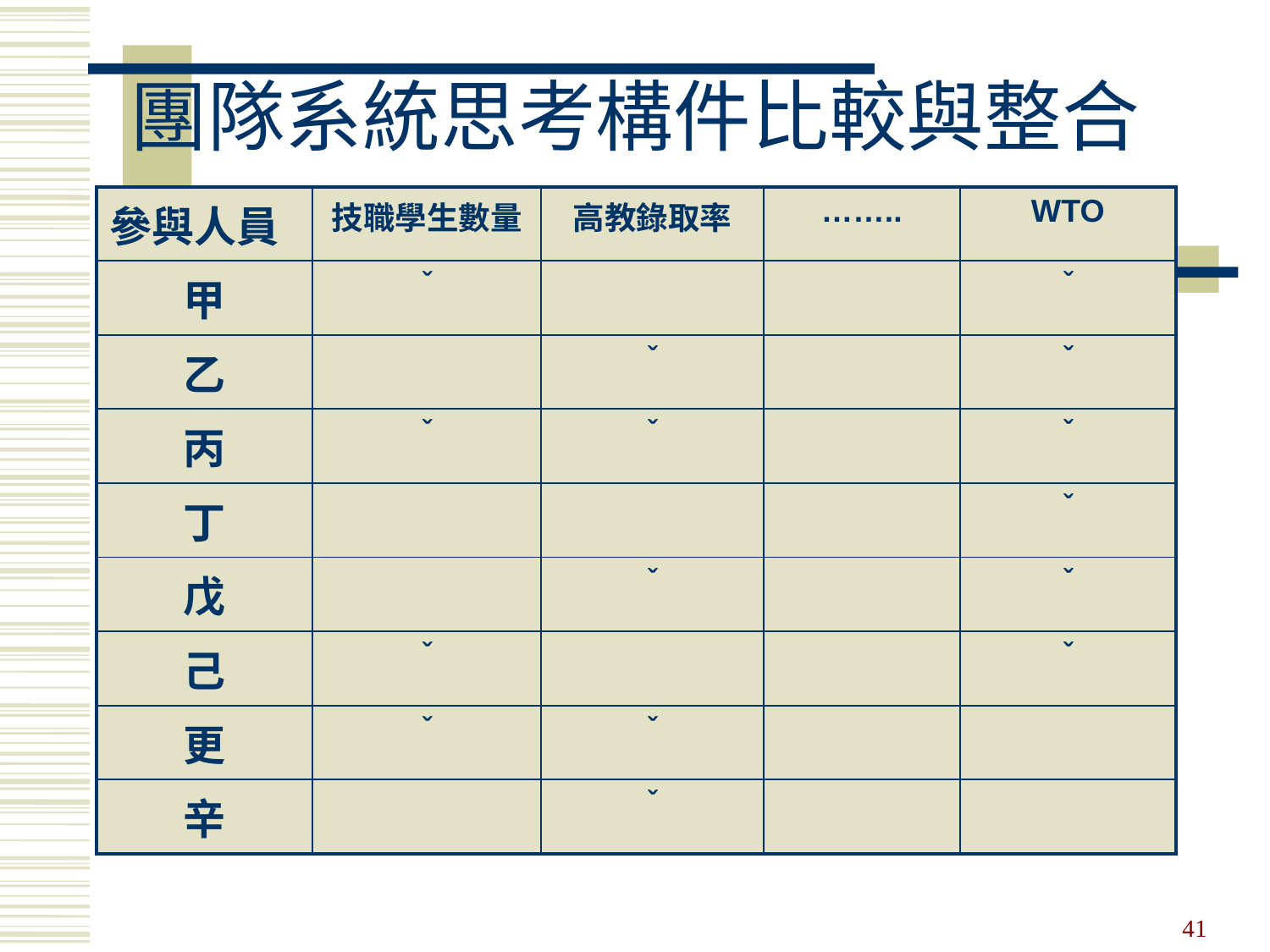

# 團隊系統思考構件比較與整合
| 參與人員 | 技職學生數量 | 高教錄取率 | …….. | WTO |
| --- | --- | --- | --- | --- |
| 甲 | ˇ |  |  | ˇ |
| 乙 |  | ˇ |  | ˇ |
| 丙 | ˇ | ˇ |  | ˇ |
| 丁 |  |  |  | ˇ |
| 戊 |  | ˇ |  | ˇ |
| 己 | ˇ |  |  | ˇ |
| 更 | ˇ | ˇ |  |  |
| 辛 |  | ˇ |  |  |
41